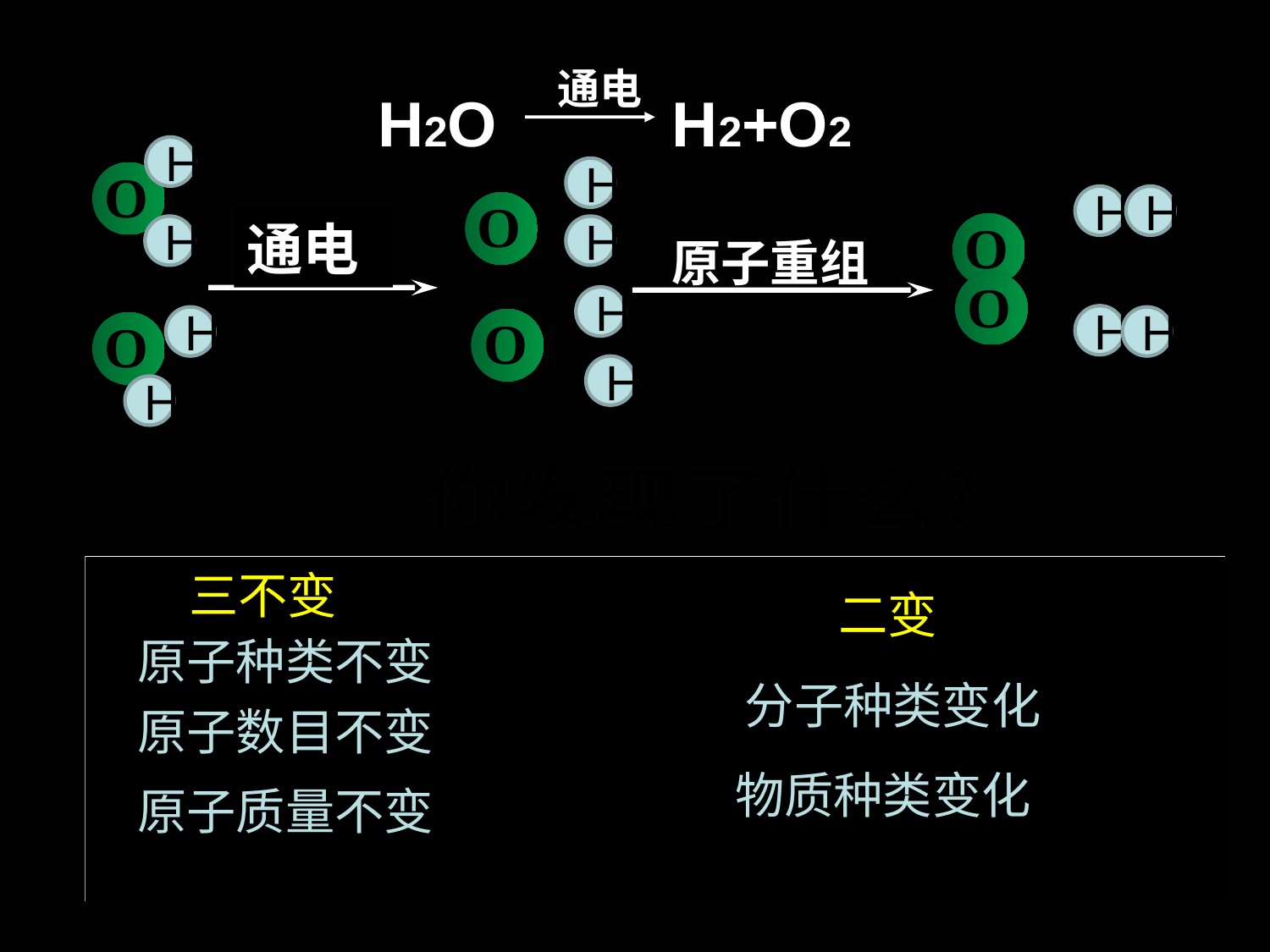

通电
H2O          H2+O2

H
O

通电
H

O

H
H
H
O

H
原子重组

H
O

H
H
H
O

O

H
H
你发现了什么?

  三不变
  二变
4个
4个
原子种类不变
分子种类变化

2个
2个
原子数目不变
6个
物质种类变化

6个
原子质量不变